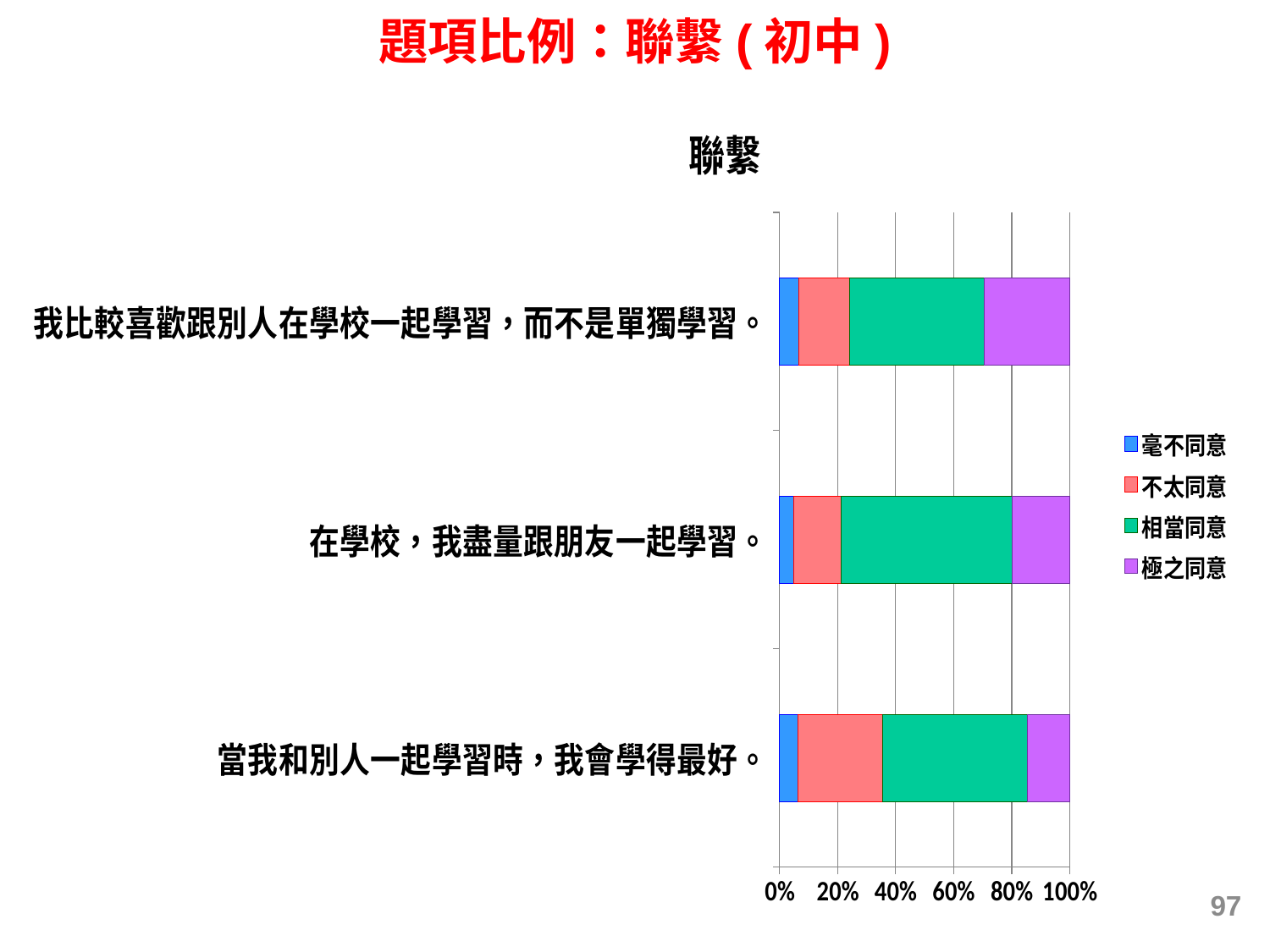

題項比例：聯繫(初中)

### Chart: 聯繫

| Category | 毫不同意 | 不太同意 | 相當同意 | 極之同意 |
|---|---|---|---|---|
| 當我和別人一起學習時，我會學得最好。 | 0.06263440860215054 | 0.29301075268817206 | 0.49784946236559213 | 0.14650537634408603 |
| 在學校，我盡量跟朋友一起學習。 | 0.0493744114085835 | 0.16319117449212991 | 0.5899367684649515 | 0.19749764563433372 |
| 我比較喜歡跟別人在學校一起學習，而不是單獨學習。 | 0.06597549481621132 | 0.1758448902652484 | 0.46330954625016835 | 0.2948700686683729 |
97